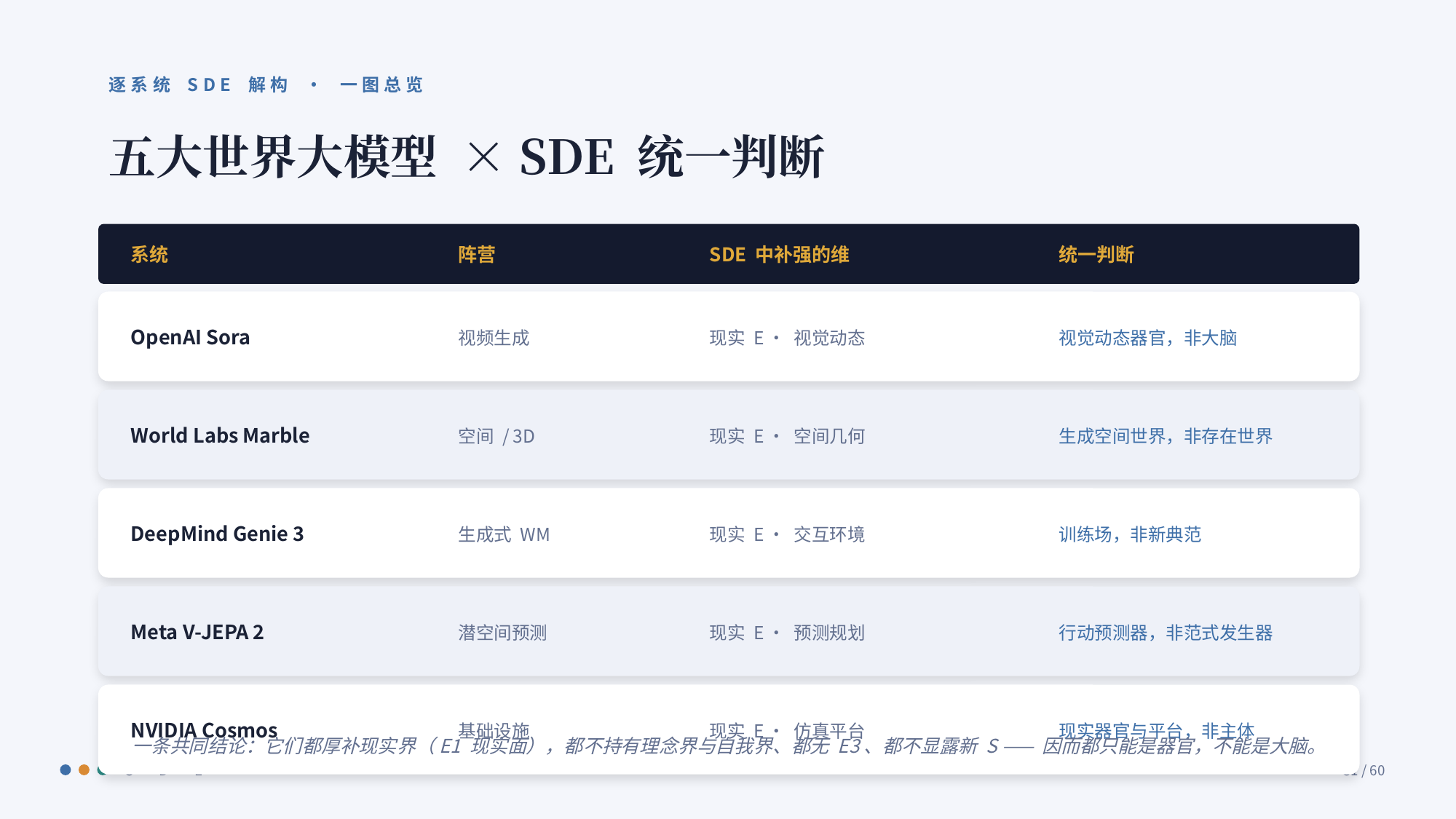

逐系统 SDE 解构 · 一图总览
五大世界大模型 × SDE 统一判断

系统
阵营
SDE 中补强的维
统一判断

OpenAI Sora
视频生成
现实 E · 视觉动态
视觉动态器官，非大脑

World Labs Marble
空间 / 3D
现实 E · 空间几何
生成空间世界，非存在世界

DeepMind Genie 3
生成式 WM
现实 E · 交互环境
训练场，非新典范

Meta V-JEPA 2
潜空间预测
现实 E · 预测规划
行动预测器，非范式发生器

NVIDIA Cosmos
基础设施
现实 E · 仿真平台
现实器官与平台，非主体
一条共同结论：它们都厚补现实界（E1 现实面），都不持有理念界与自我界、都无 E3、都不显露新 S —— 因而都只能是器官，不能是大脑。
S · D · E
31 / 60